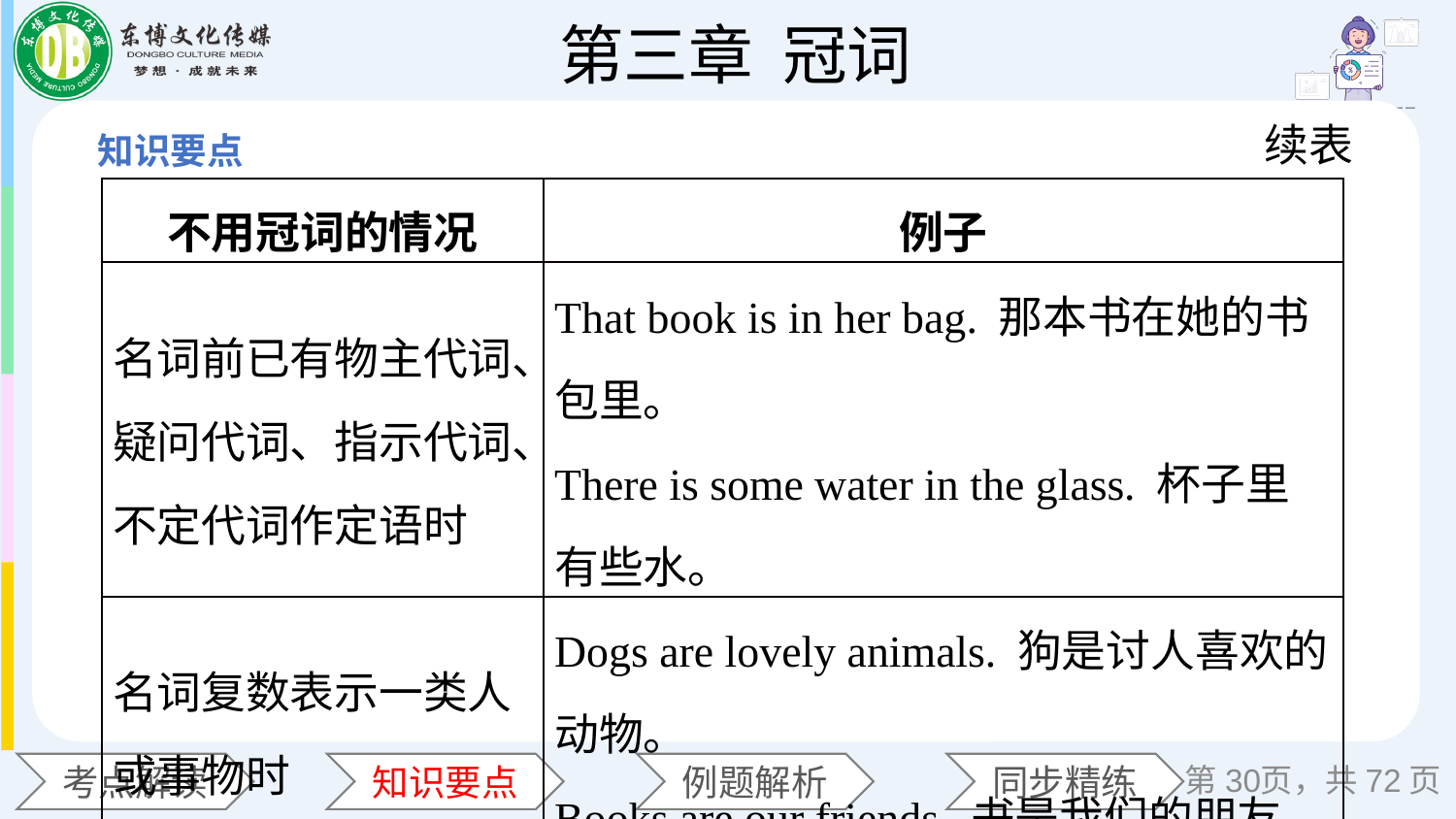

续表
| 不用冠词的情况 | 例子 |
| --- | --- |
| 名词前已有物主代词、疑问代词、指示代词、不定代词作定语时 | That book is in her bag. 那本书在她的书包里。 There is some water in the glass. 杯子里有些水。 |
| 名词复数表示一类人或事物时 | Dogs are lovely animals. 狗是讨人喜欢的动物。 Books are our friends. 书是我们的朋友。 |

第30页，共72页